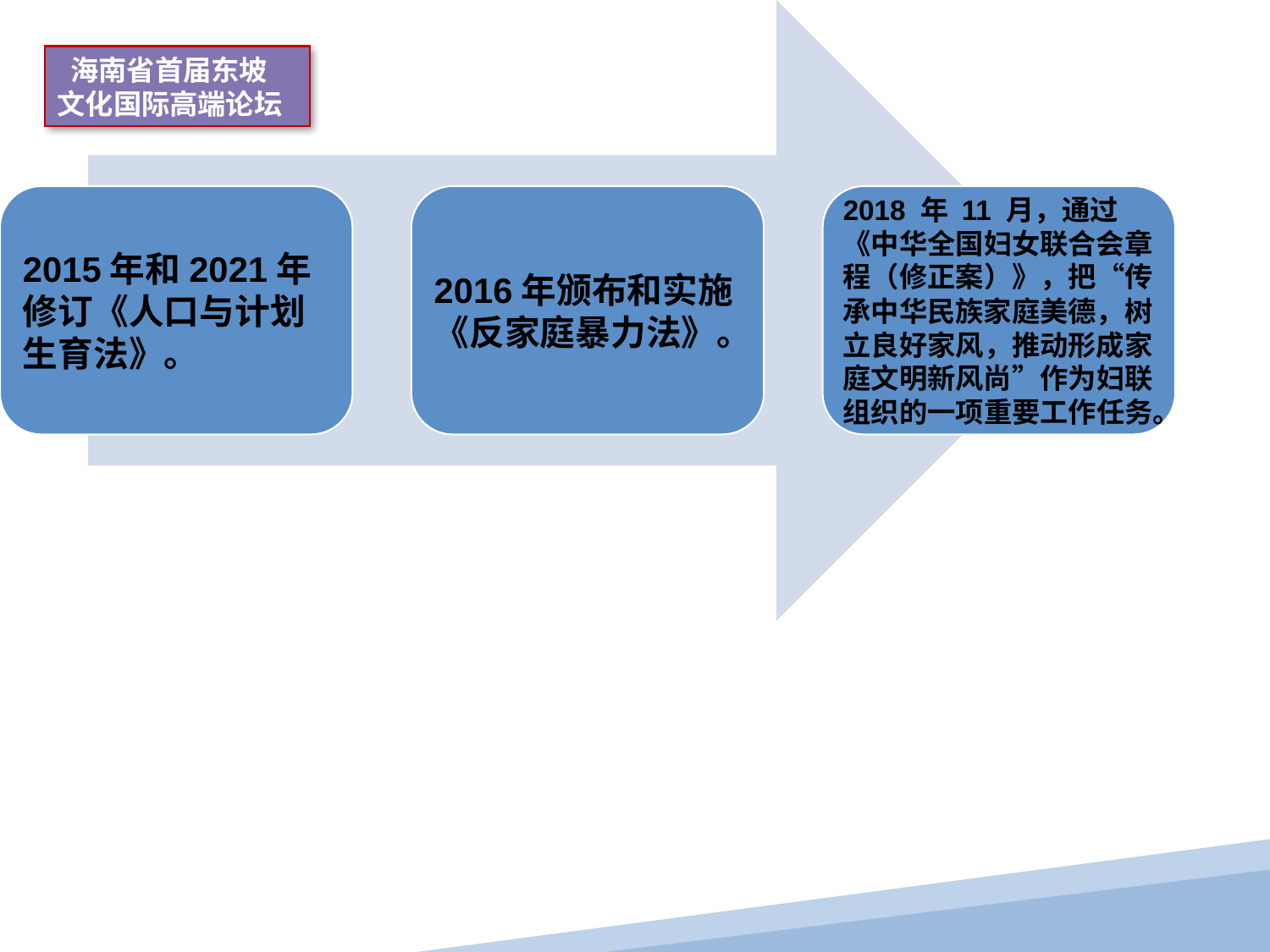

海南省首届东坡
文化国际高端论坛
2015年和2021年修订《人口与计划生育法》。
2016年颁布和实施《反家庭暴力法》。
2018 年 11 月，通过《中华全国妇女联合会章程（修正案）》，把“传承中华民族家庭美德，树立良好家风，推动形成家庭文明新风尚”作为妇联组织的一项重要工作任务。